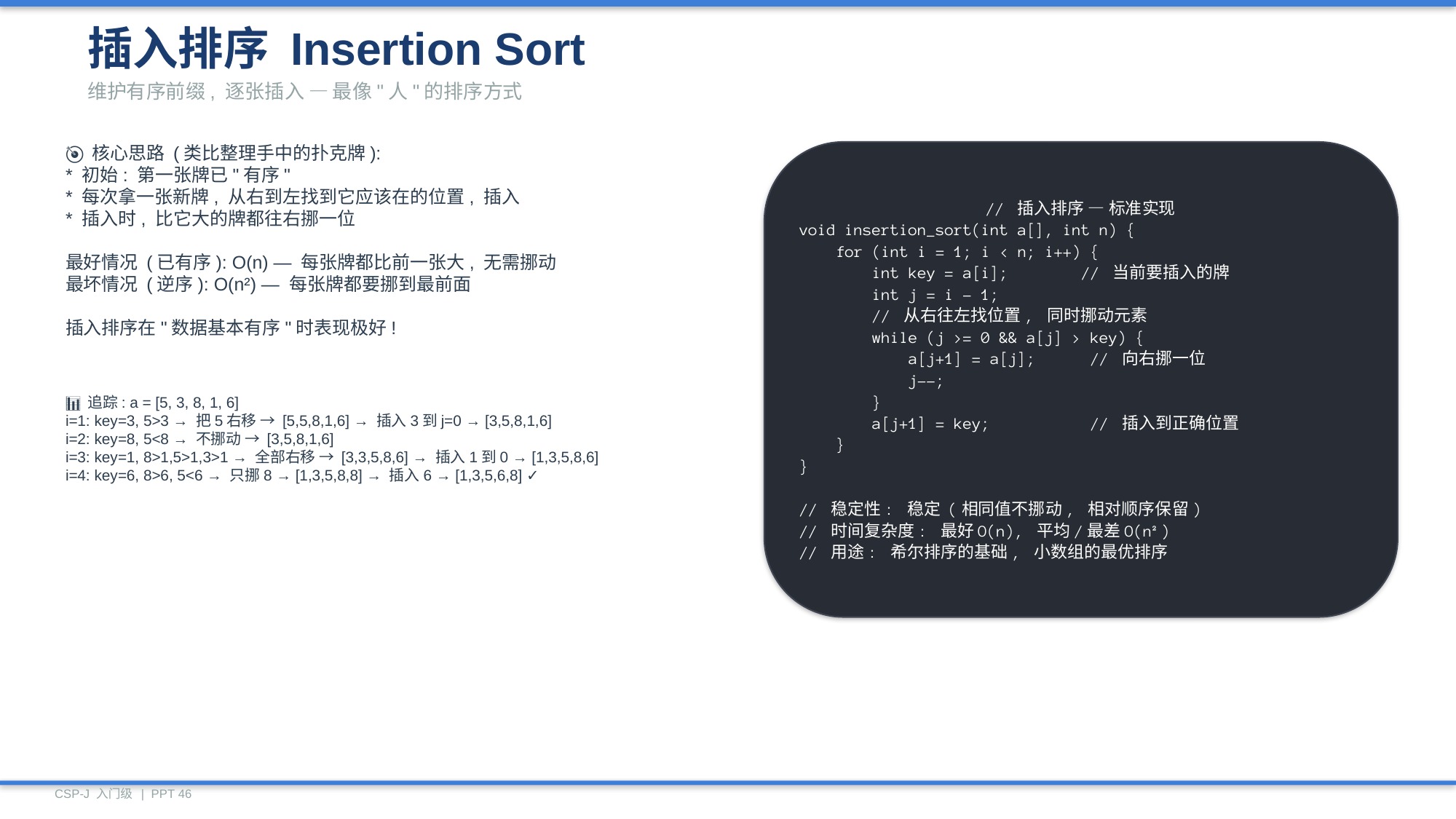

插入排序 Insertion Sort
维护有序前缀, 逐张插入 — 最像"人"的排序方式
🎯 核心思路 (类比整理手中的扑克牌):
* 初始: 第一张牌已"有序"
* 每次拿一张新牌, 从右到左找到它应该在的位置, 插入
* 插入时, 比它大的牌都往右挪一位
最好情况 (已有序): O(n) — 每张牌都比前一张大, 无需挪动
最坏情况 (逆序): O(n²) — 每张牌都要挪到最前面
插入排序在"数据基本有序"时表现极好!
// 插入排序 — 标准实现
void insertion_sort(int a[], int n) {
    for (int i = 1; i < n; i++) {
        int key = a[i];        // 当前要插入的牌
        int j = i - 1;
        // 从右往左找位置, 同时挪动元素
        while (j >= 0 && a[j] > key) {
            a[j+1] = a[j];      // 向右挪一位
            j--;
        }
        a[j+1] = key;           // 插入到正确位置
    }
}

// 稳定性: 稳定 (相同值不挪动, 相对顺序保留)
// 时间复杂度: 最好O(n), 平均/最差O(n²)
// 用途: 希尔排序的基础, 小数组的最优排序
📊 追踪: a = [5, 3, 8, 1, 6]
i=1: key=3, 5>3 → 把5右移 → [5,5,8,1,6] → 插入3到j=0 → [3,5,8,1,6]
i=2: key=8, 5<8 → 不挪动 → [3,5,8,1,6]
i=3: key=1, 8>1,5>1,3>1 → 全部右移 → [3,3,5,8,6] → 插入1到0 → [1,3,5,8,6]
i=4: key=6, 8>6, 5<6 → 只挪8 → [1,3,5,8,8] → 插入6 → [1,3,5,6,8] ✓

CSP-J 入门级  |  PPT 46